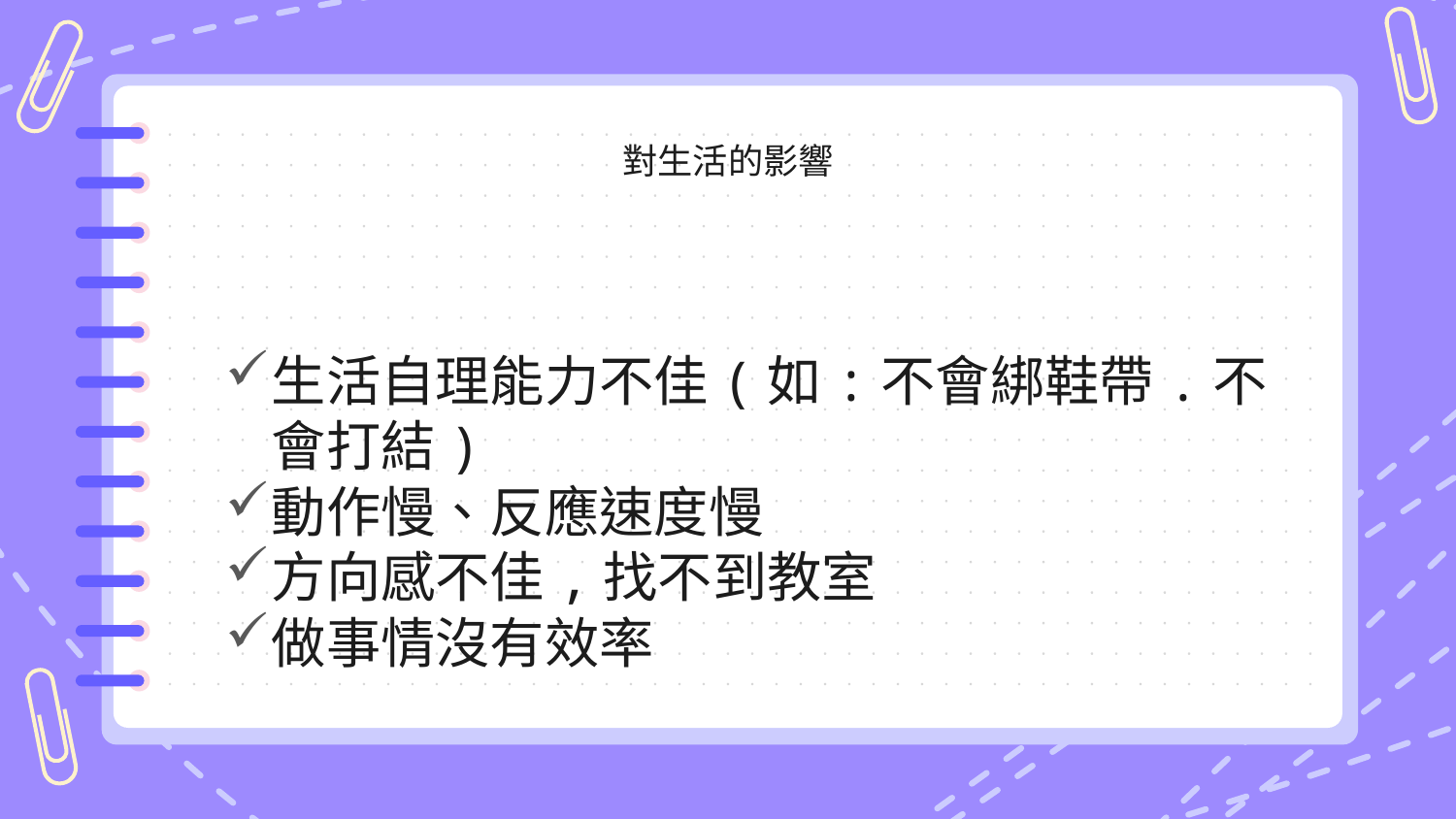

# 對生活的影響
生活自理能力不佳(如:不會綁鞋帶.不會打結)
動作慢、反應速度慢
方向感不佳,找不到教室
做事情沒有效率